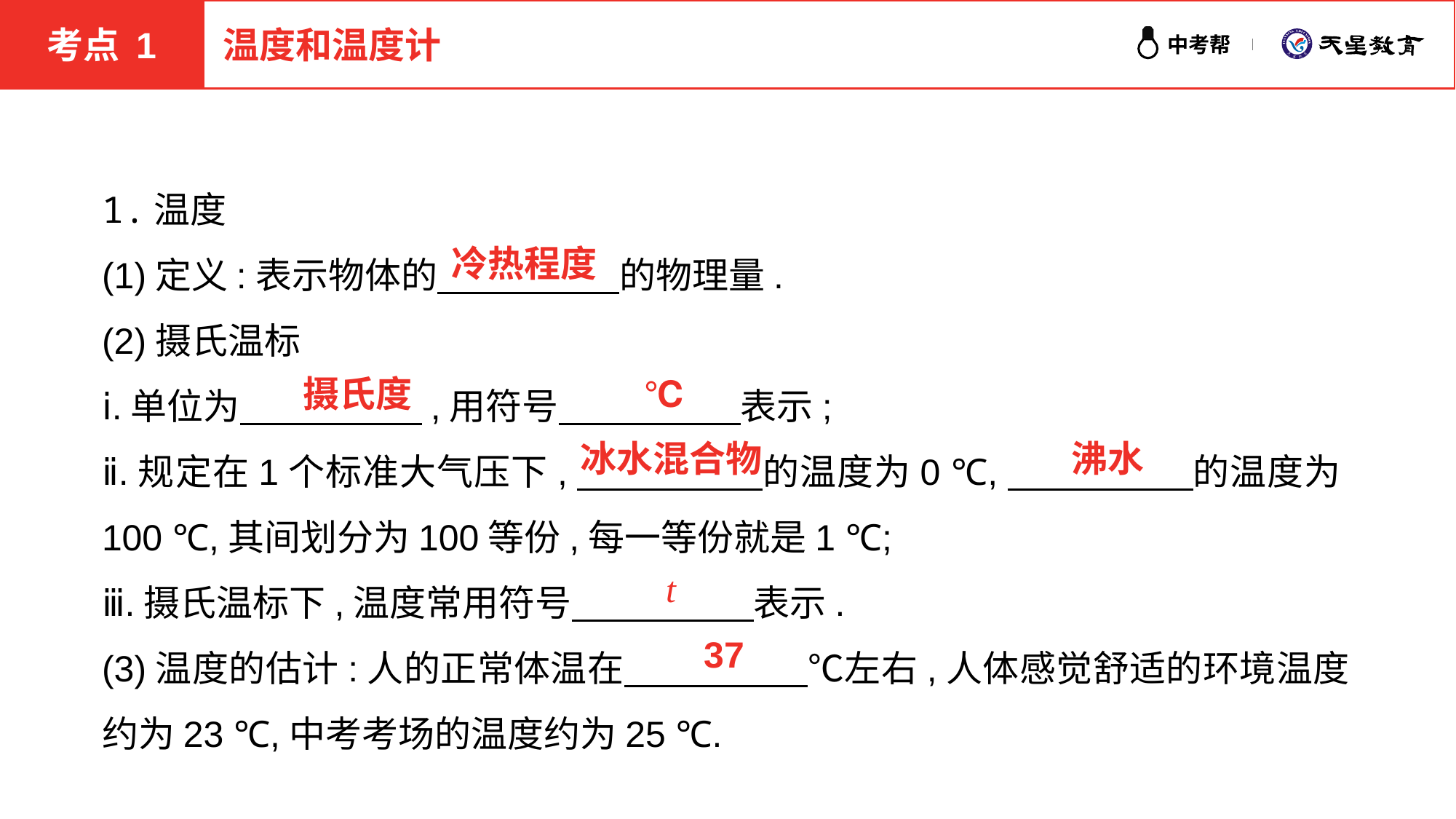

考点 1
温度和温度计
1.温度
(1)定义:表示物体的　　　　　的物理量.
(2)摄氏温标
ⅰ.单位为　　　　　,用符号　　　　　表示;
ⅱ.规定在1个标准大气压下,　　　　　的温度为0 ℃,　　　　　的温度为100 ℃,其间划分为100等份,每一等份就是1 ℃;
ⅲ.摄氏温标下,温度常用符号　　　　　表示.
(3)温度的估计:人的正常体温在　　　　　℃左右,人体感觉舒适的环境温度约为23 ℃,中考考场的温度约为25 ℃.
冷热程度
摄氏度
℃
冰水混合物
沸水
t
37